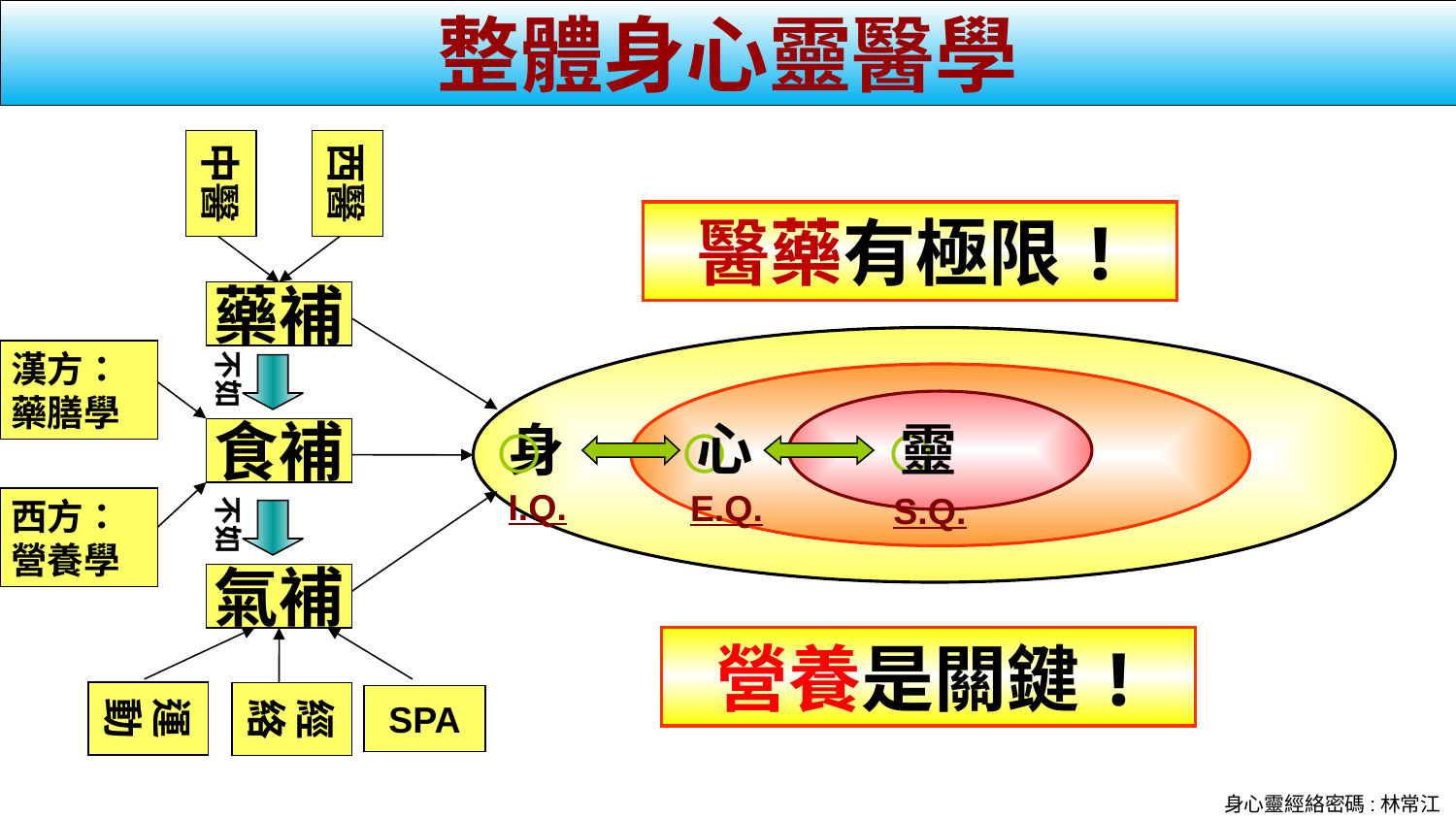

# 整體身心靈醫學
中醫
西醫
醫藥有極限!

藥補

漢方：
藥膳學
不如

○
○
○

心
身
靈
食補

I.Q.
E.Q.

S.Q.
西方：
營養學
不如

氣補

營養是關鍵!
SPA
運動
經絡
身心靈經絡密碼:林常江